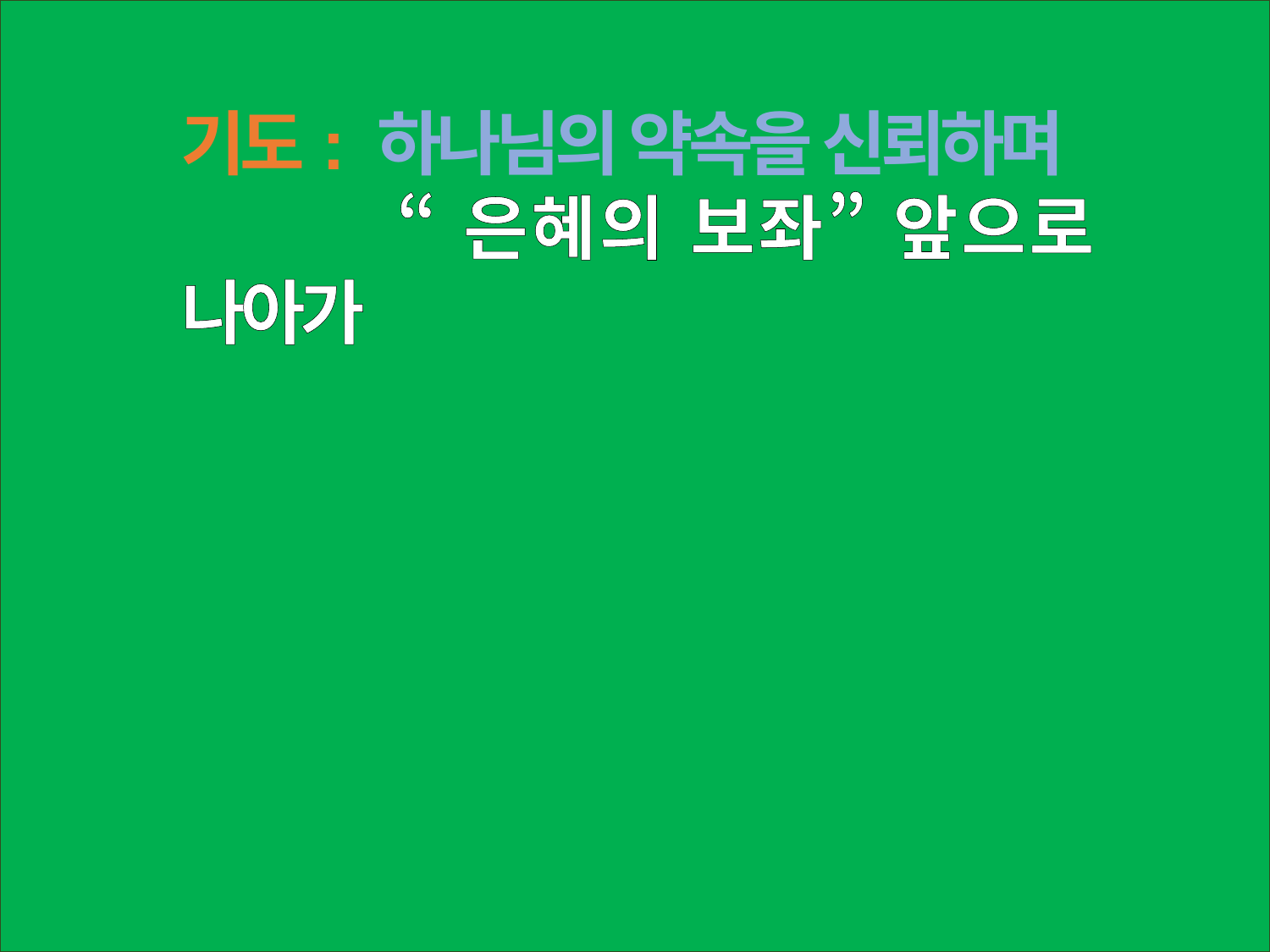

기도: 하나님의 약속을 신뢰하며
         “은혜의 보좌” 앞으로 나아가